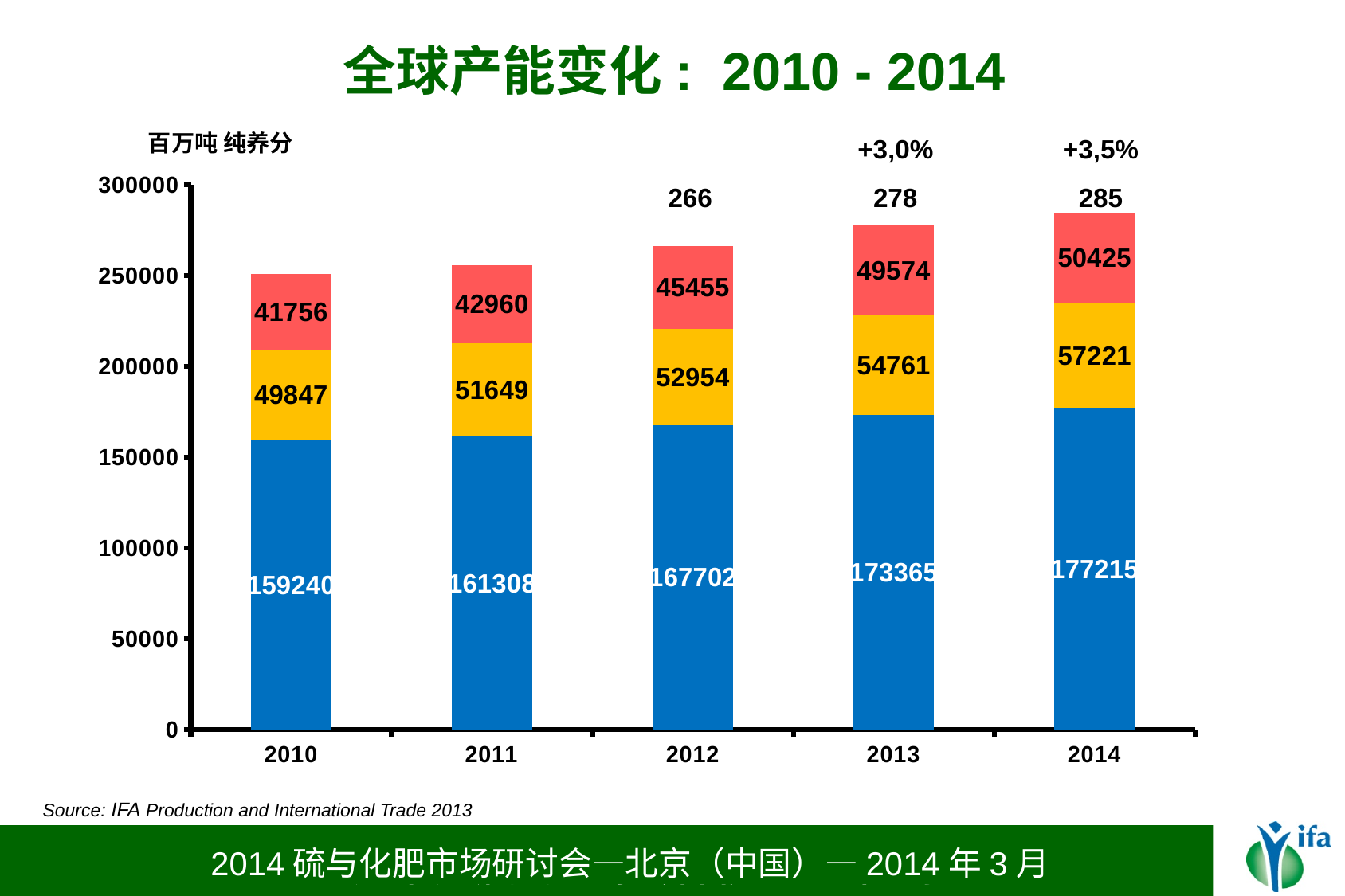

全球产能变化:  2010 - 2014
|  | +3,0% | +3,5% |
| --- | --- | --- |
| 266 | 278 | 285 |
百万吨 纯养分

### Chart

| Category | Nitrogen | P Acid | Potash |
|---|---|---|---|
| 2010 | 159240.38965201942 | 49847.305 | 41756.28 |
| 2011 | 161307.50315201998 | 51648.525 | 42960.0 |
| 2012 | 167701.95415201952 | 52954.173 | 45455.0 |
| 2013 | 173365.45748138 | 54761.083000000006 | 49574.0 |
| 2014 | 177214.86906857952 | 57221.073099999994 | 50425.0 |
Source: IFA Production and International Trade 2013